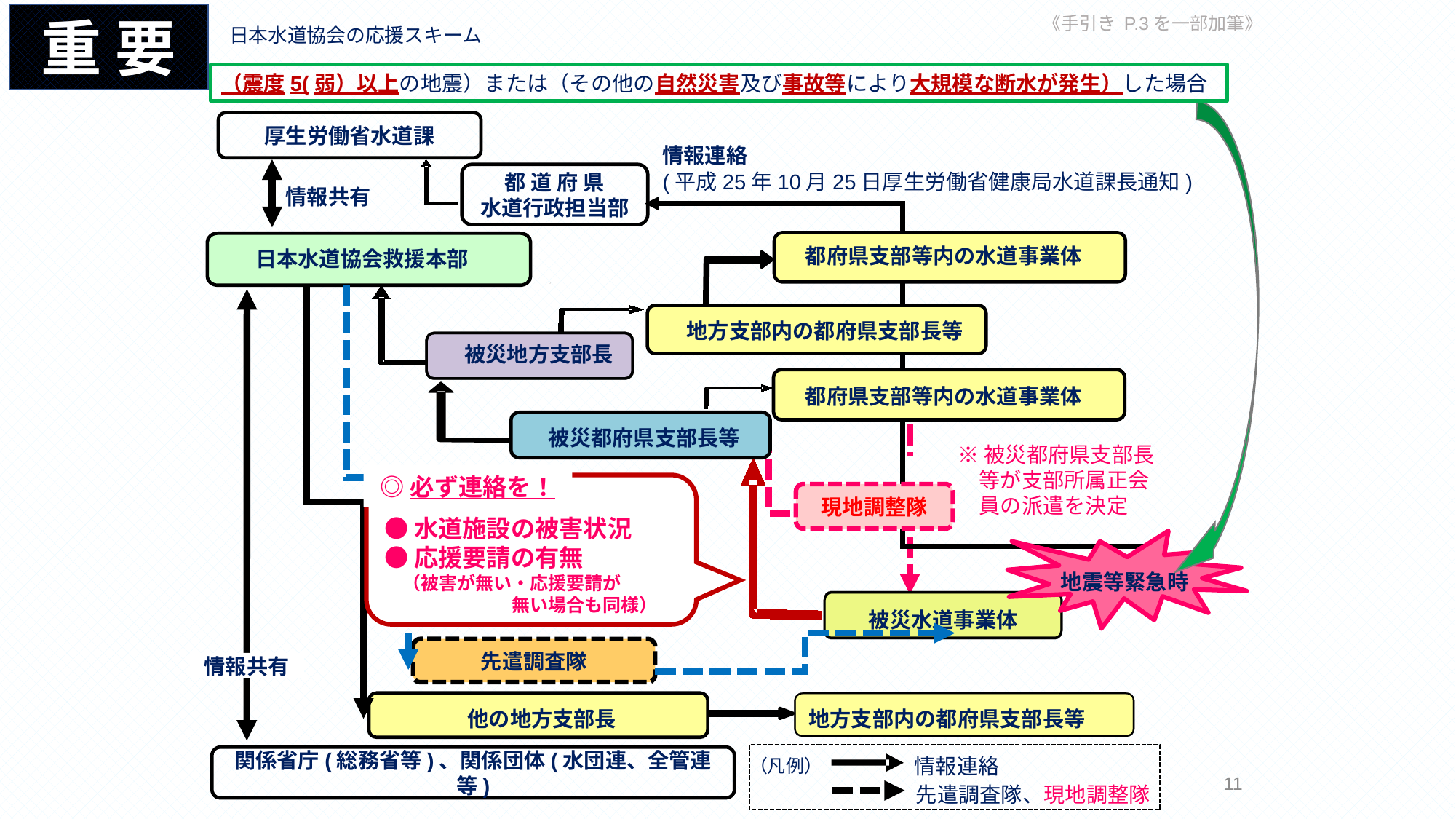

日本水道協会の応援スキーム
重 要
《手引き P.3を一部加筆》
（震度5(弱）以上の地震）または（その他の自然災害及び事故等により大規模な断水が発生）した場合
厚生労働省水道課
情報連絡
(平成25年10月25日厚生労働省健康局水道課長通知)

都 道 府 県
水道行政担当部
情報共有

都府県支部等内の水道事業体

日本水道協会救援本部

地方支部内の都府県支部長等

被災地方支部長

都府県支部等内の水道事業体

被災都府県支部長等
※被災都府県支部長
　等が支部所属正会
　員の派遣を決定
◎必ず連絡を！

●水道施設の被害状況
●応援要請の有無
　（被害が無い・応援要請が
　　　　　　　無い場合も同様）
現地調整隊

地震等緊急時

被災水道事業体

先遣調査隊
情報共有

地方支部内の都府県支部長等

他の地方支部長

情報連絡

（凡例）
先遣調査隊、現地調整隊
関係省庁(総務省等)、関係団体(水団連、全管連等)
11